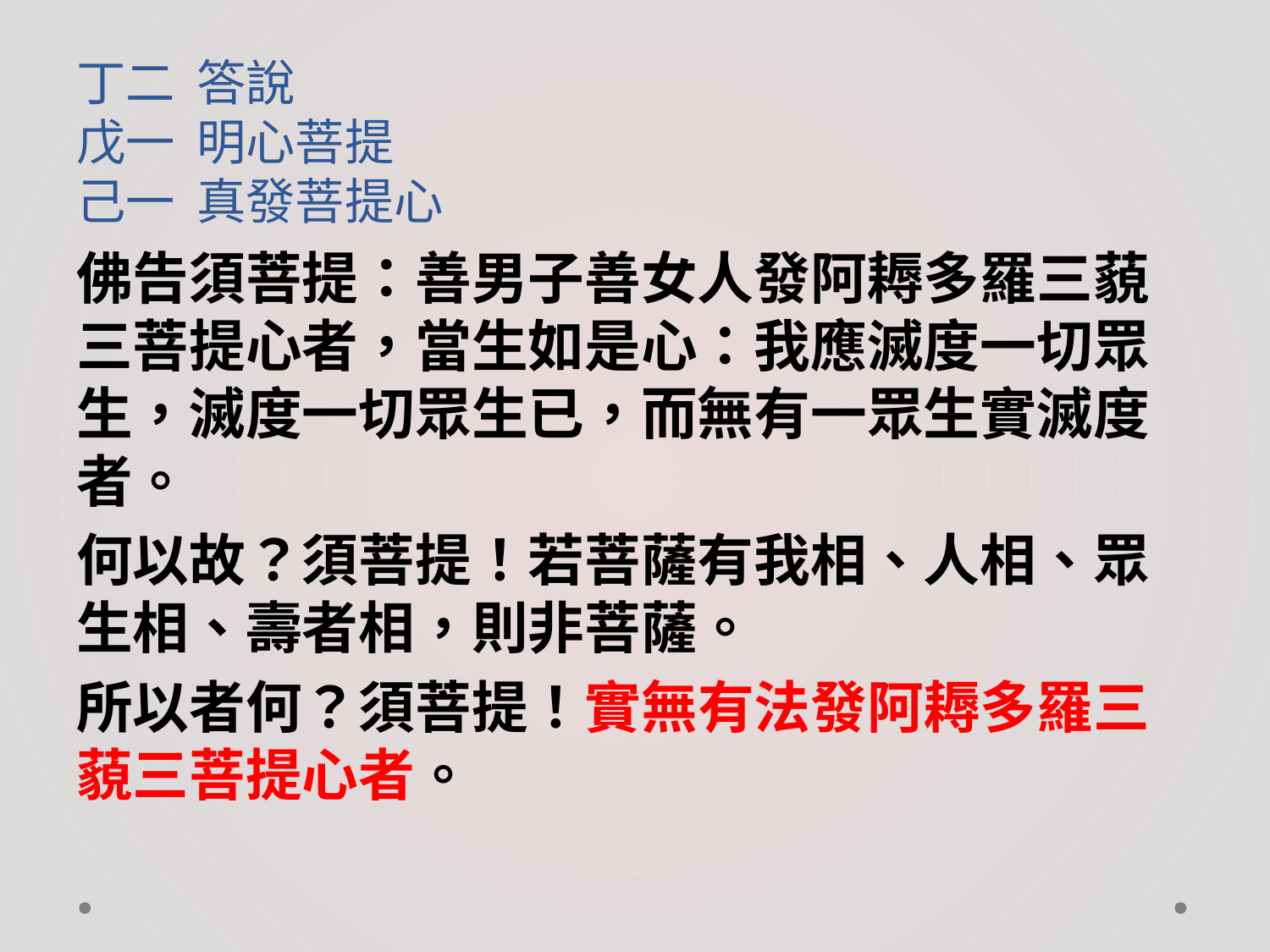

# 丁二  答說 戊一  明心菩提 己一  真發菩提心
佛告須菩提：善男子善女人發阿耨多羅三藐三菩提心者，當生如是心：我應滅度一切眾生，滅度一切眾生已，而無有一眾生實滅度者。
何以故？須菩提！若菩薩有我相、人相、眾生相、壽者相，則非菩薩。
所以者何？須菩提！實無有法發阿耨多羅三藐三菩提心者。